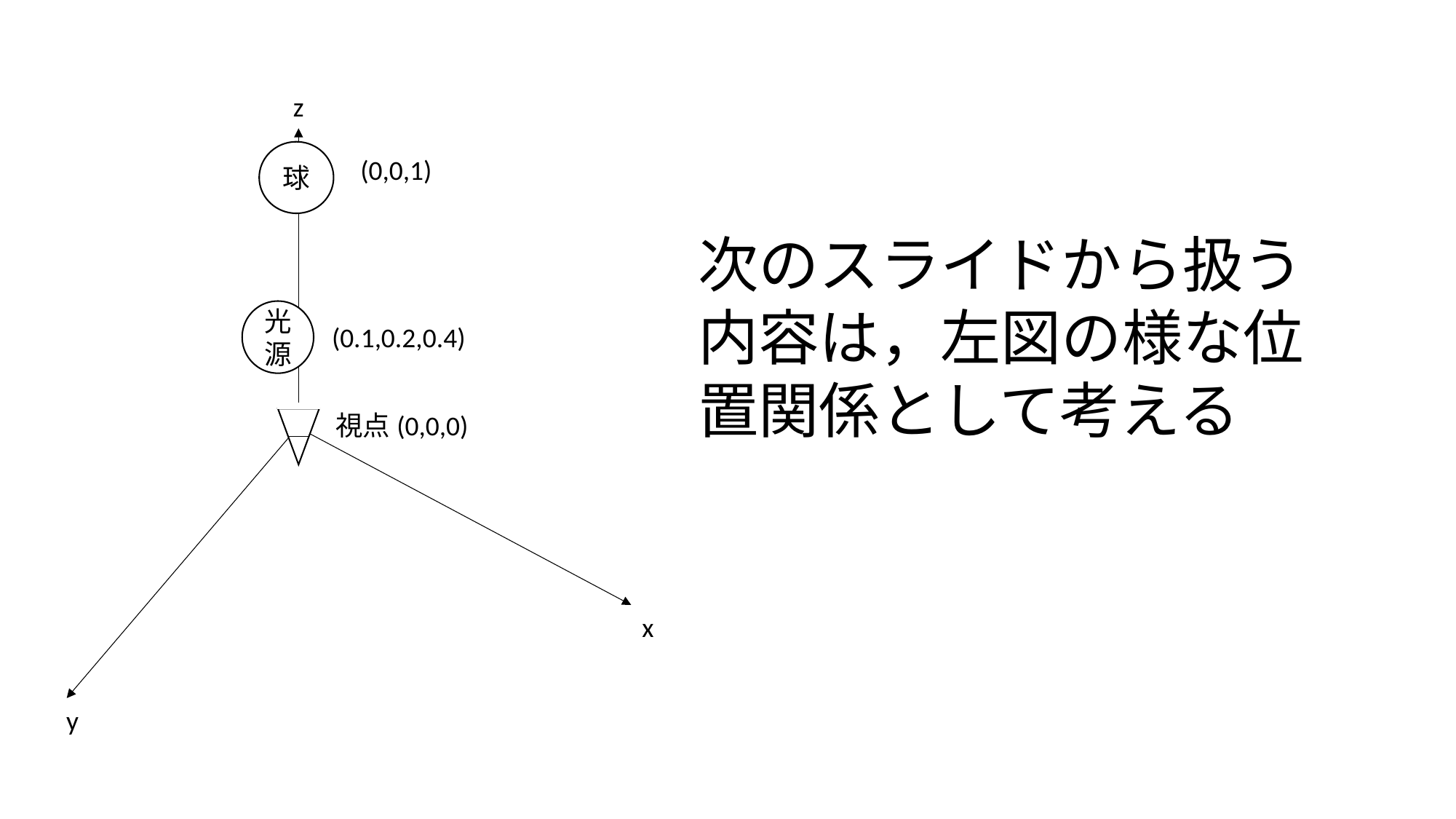

z
球
(0,0,1)
次のスライドから扱う内容は，左図の様な位置関係として考える
光源
(0.1,0.2,0.4)

視点(0,0,0)

x
y